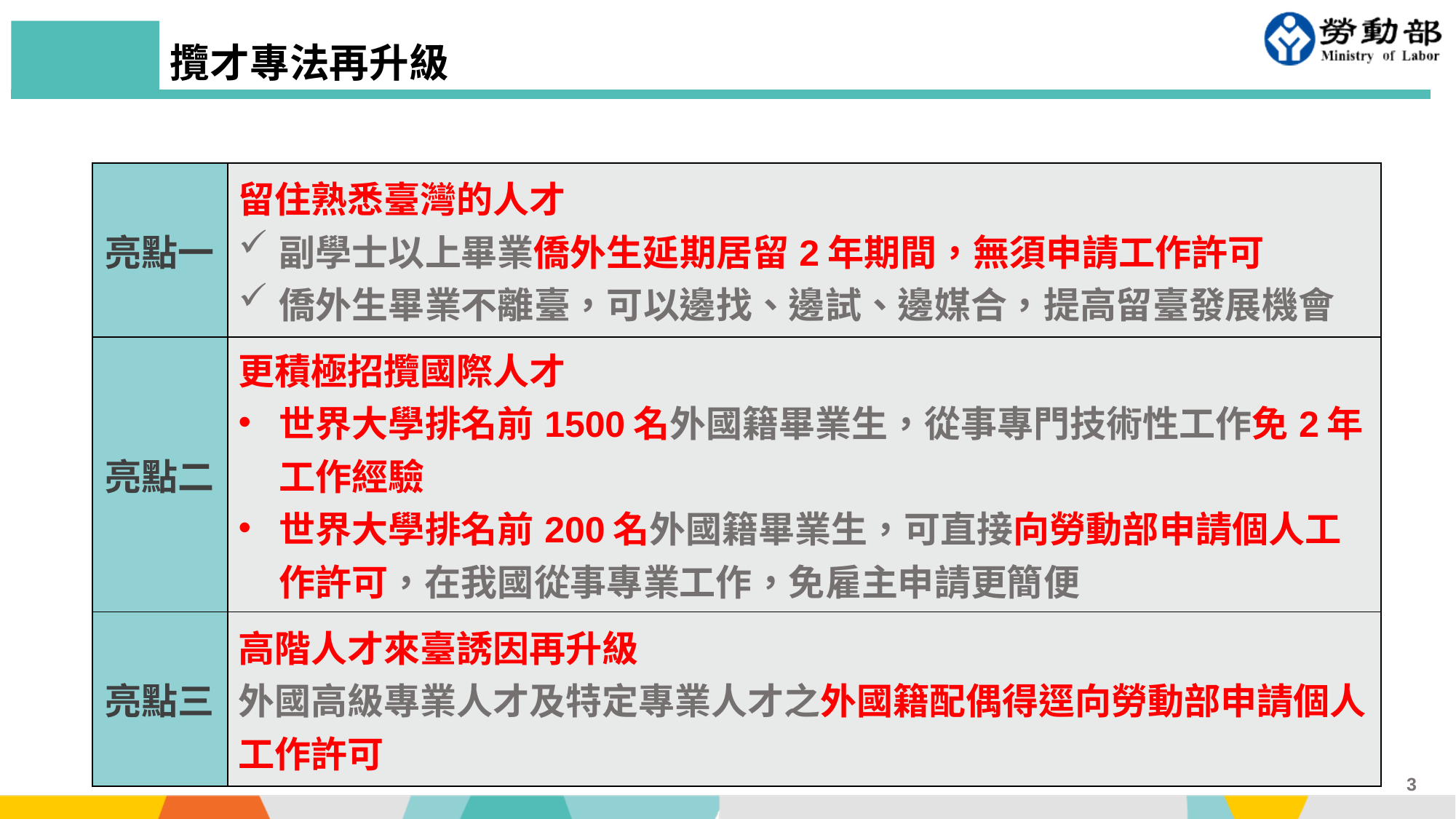

# 攬才專法再升級
| 亮點一 | 留住熟悉臺灣的⼈才 副學士以上畢業僑外生延期居留2年期間，無須申請工作許可 僑外生畢業不離臺，可以邊找、邊試、邊媒合，提高留臺發展機會 |
| --- | --- |
| 亮點二 | 更積極招攬國際人才 世界大學排名前1500名外國籍畢業生，從事專門技術性工作免2年工作經驗 世界大學排名前200名外國籍畢業生，可直接向勞動部申請個人工作許可，在我國從事專業工作，免雇主申請更簡便 |
| 亮點三 | 高階人才來臺誘因再升級 外國高級專業人才及特定專業人才之外國籍配偶得逕向勞動部申請個人工作許可 |
3